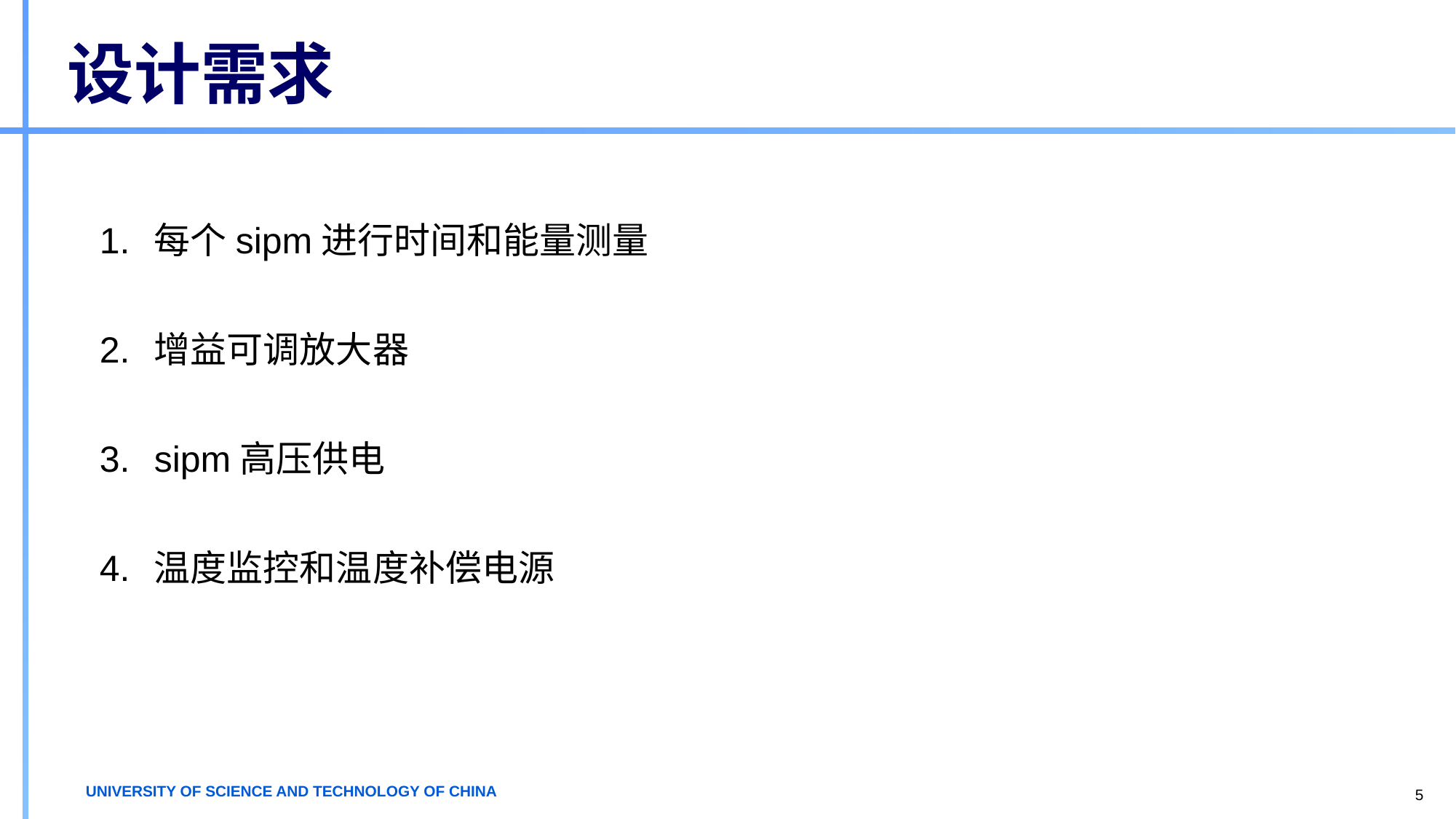

# 设计需求
每个sipm进行时间和能量测量
增益可调放大器
sipm高压供电
温度监控和温度补偿电源

5